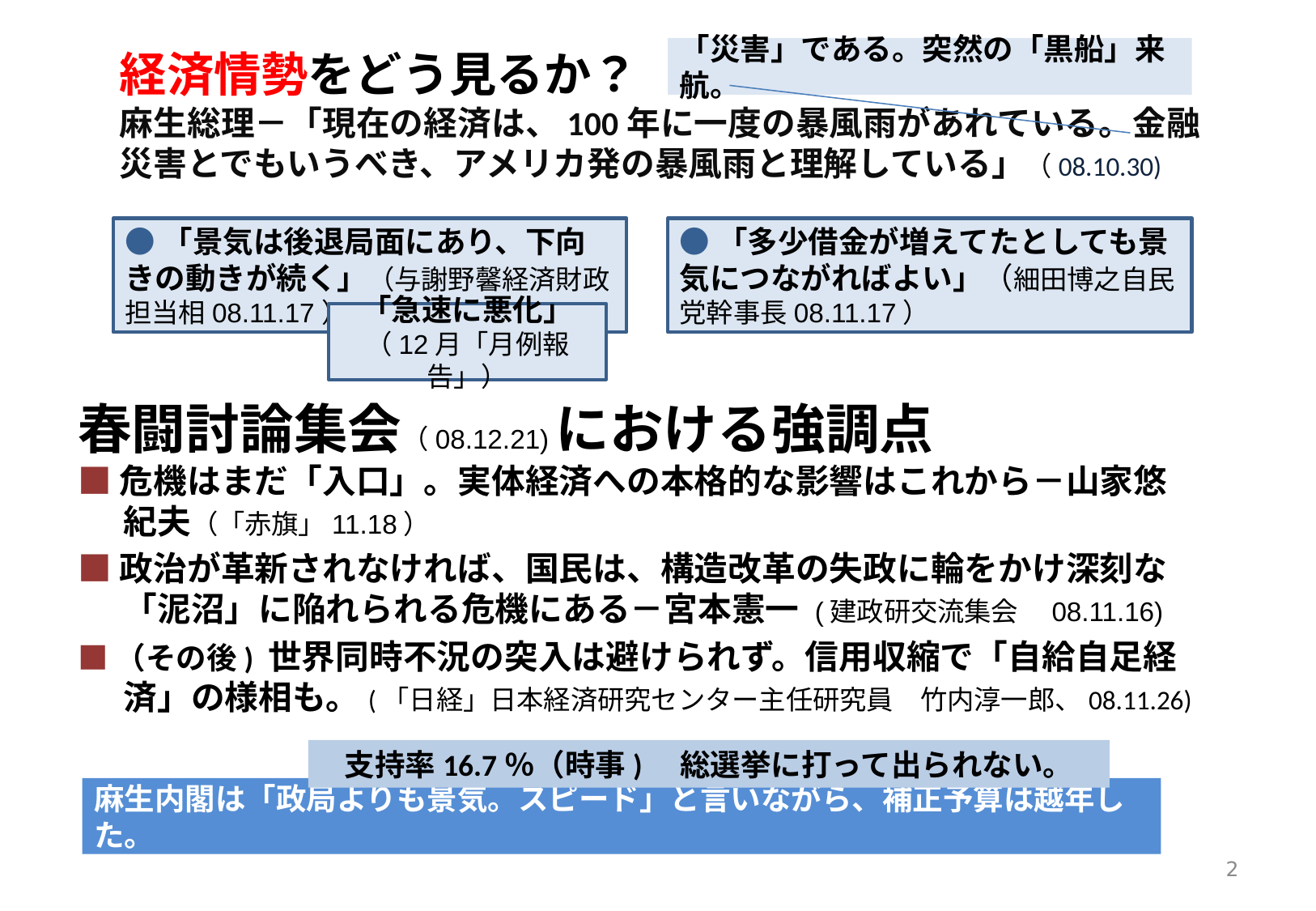

# 経済情勢をどう見るか？ 麻生総理－「現在の経済は、100年に一度の暴風雨があれている。金融災害とでもいうべき、アメリカ発の暴風雨と理解している」（08.10.30)
「災害」である。突然の「黒船」来航。
●「景気は後退局面にあり、下向きの動きが続く」（与謝野馨経済財政担当相08.11.17）
●「多少借金が増えてたとしても景気につながればよい」（細田博之自民党幹事長08.11.17）
「急速に悪化」（12月「月例報告」）
春闘討論集会（08.12.21)における強調点
■危機はまだ「入口」。実体経済への本格的な影響はこれから－山家悠紀夫（「赤旗」11.18）
■政治が革新されなければ、国民は、構造改革の失政に輪をかけ深刻な「泥沼」に陥れられる危機にある－宮本憲一 (建政研交流集会　08.11.16)
■（その後) 世界同時不況の突入は避けられず。信用収縮で「自給自足経済」の様相も。(「日経」日本経済研究センター主任研究員　竹内淳一郎、08.11.26)

支持率16.7％（時事)　総選挙に打って出られない。
麻生内閣は「政局よりも景気。スピード」と言いながら、補正予算は越年した。
2